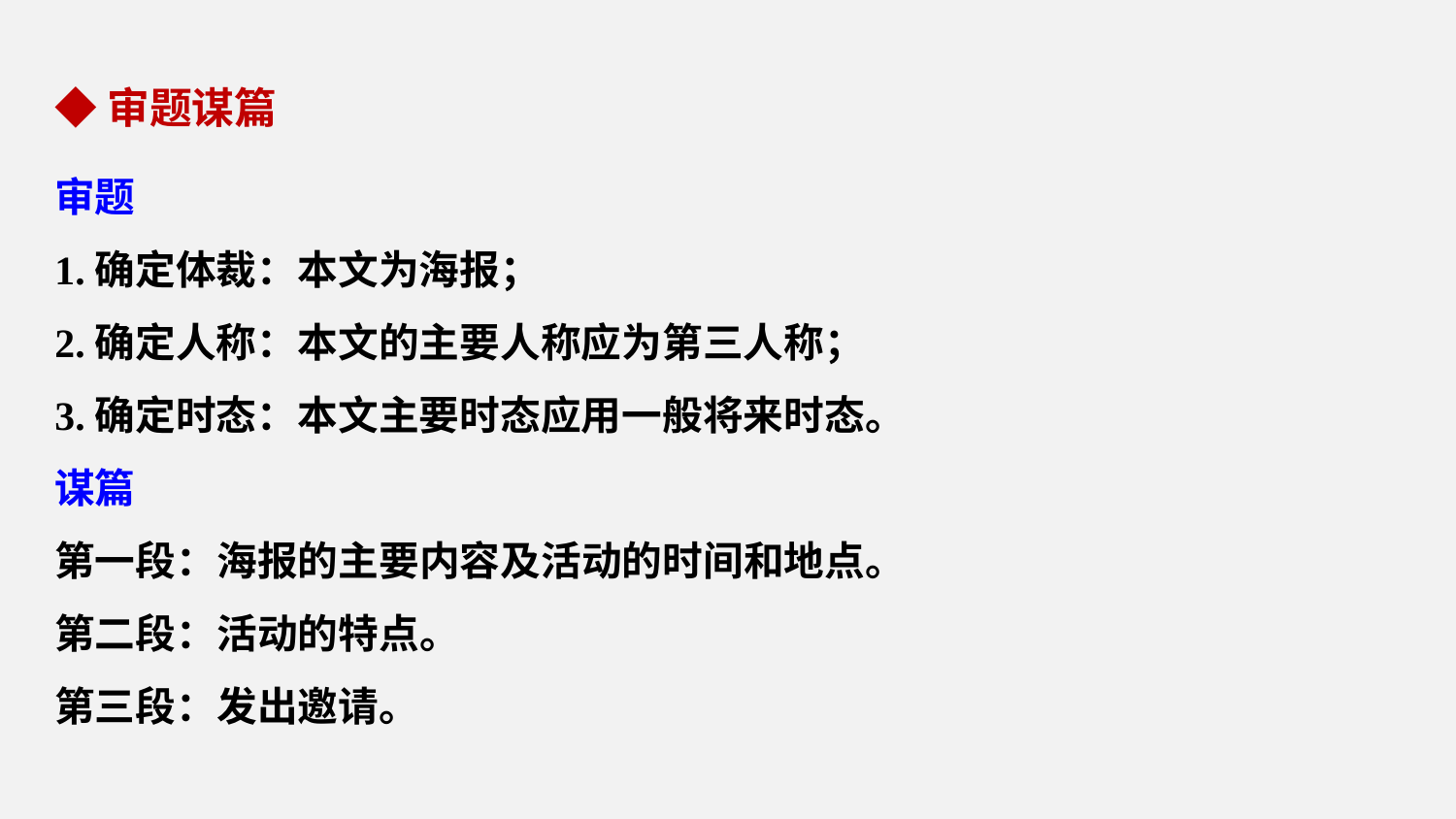

◆审题谋篇
审题
1.确定体裁：本文为海报；
2.确定人称：本文的主要人称应为第三人称；
3.确定时态：本文主要时态应用一般将来时态。
谋篇
第一段：海报的主要内容及活动的时间和地点。
第二段：活动的特点。
第三段：发出邀请。